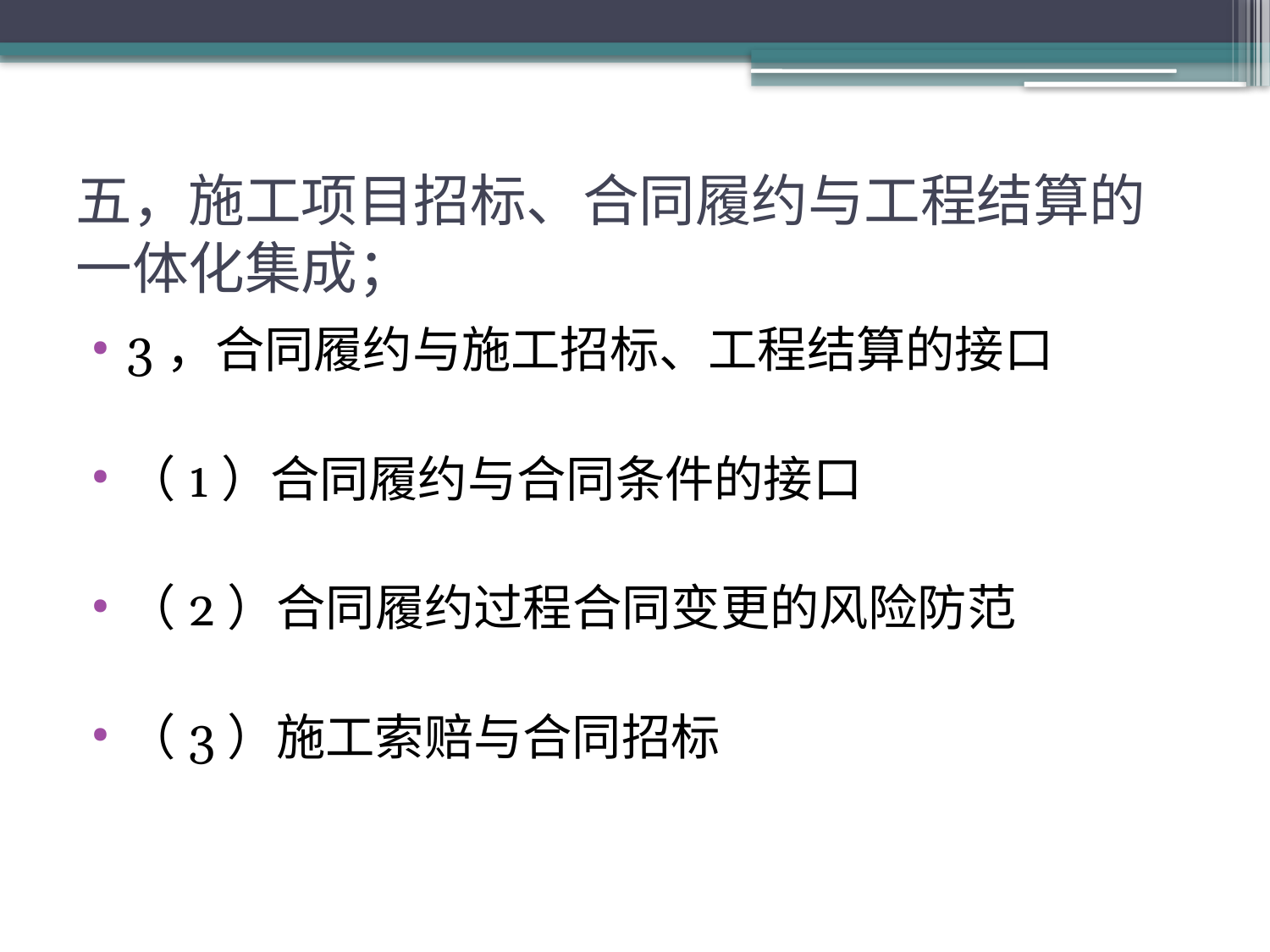

# 五，施工项目招标、合同履约与工程结算的一体化集成；
3，合同履约与施工招标、工程结算的接口

（1）合同履约与合同条件的接口

（2）合同履约过程合同变更的风险防范

（3）施工索赔与合同招标